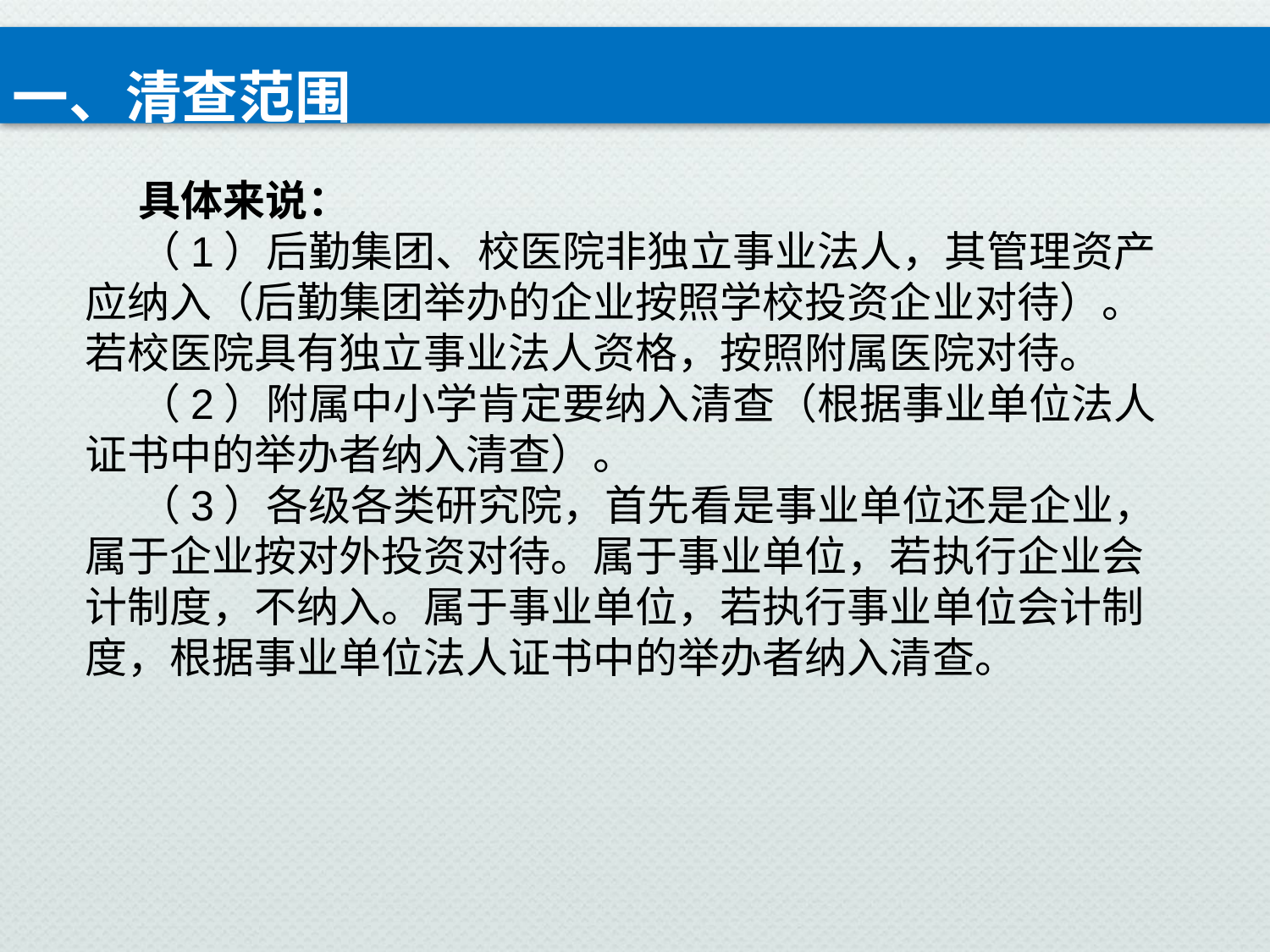

一、清查范围
具体来说：
（1）后勤集团、校医院非独立事业法人，其管理资产应纳入（后勤集团举办的企业按照学校投资企业对待）。若校医院具有独立事业法人资格，按照附属医院对待。
（2）附属中小学肯定要纳入清查（根据事业单位法人证书中的举办者纳入清查）。
（3）各级各类研究院，首先看是事业单位还是企业，属于企业按对外投资对待。属于事业单位，若执行企业会计制度，不纳入。属于事业单位，若执行事业单位会计制度，根据事业单位法人证书中的举办者纳入清查。